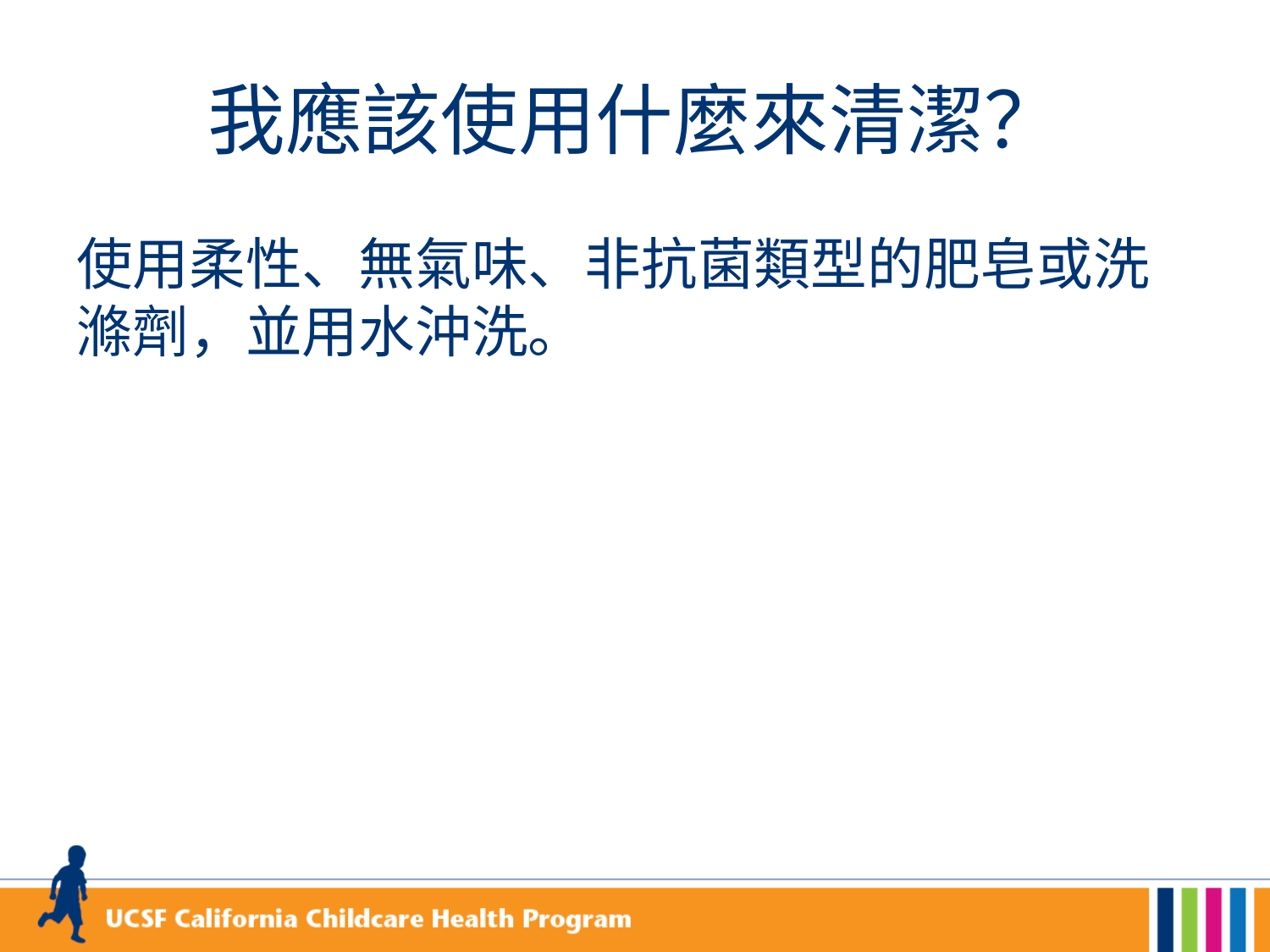

# 我應該使用什麼來清潔？
使用柔性、無氣味、非抗菌類型的肥皂或洗滌劑，並用水沖洗。